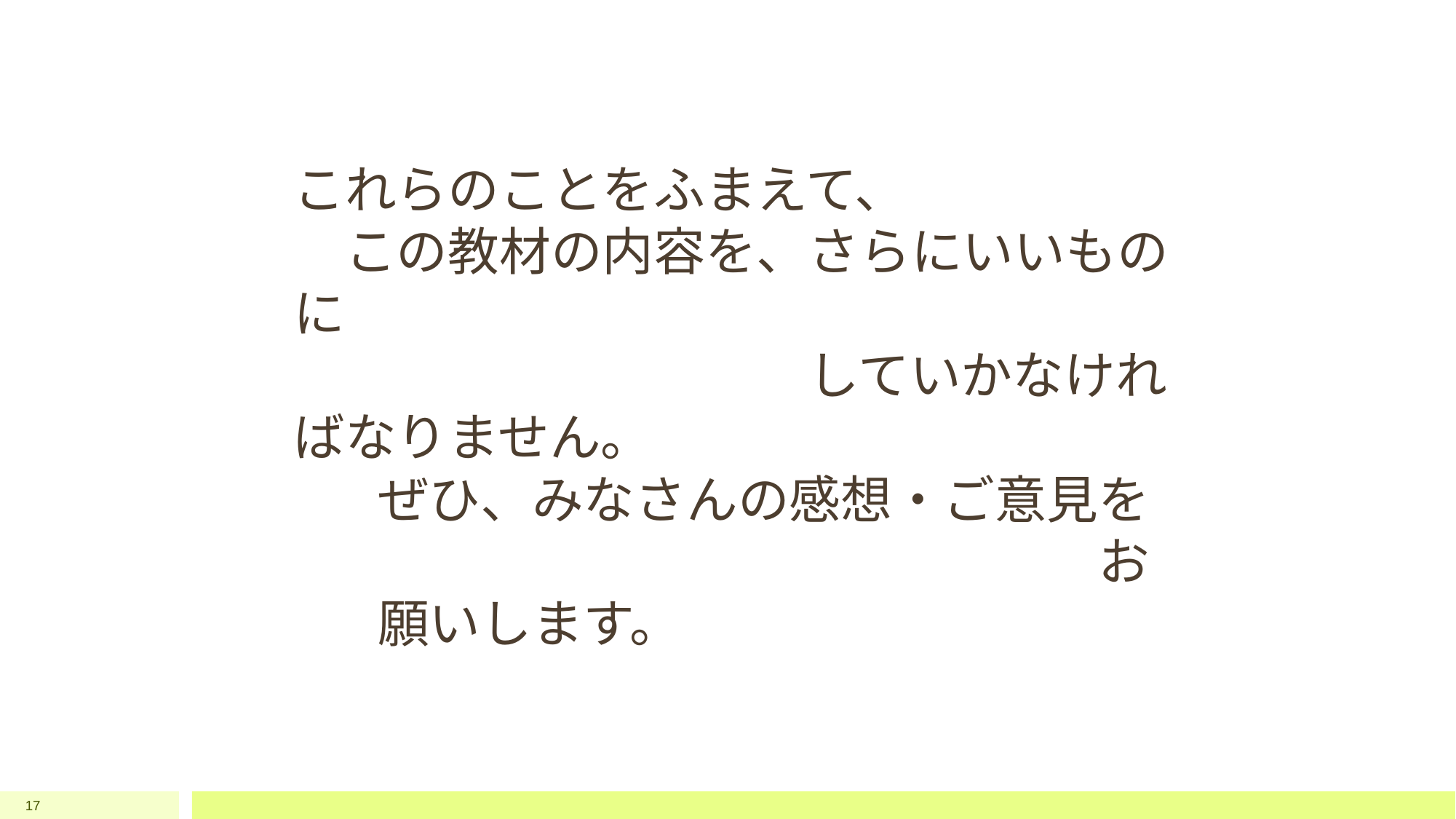

これらのことをふまえて、
　この教材の内容を、さらにいいものに
　　　　　　　　　　していかなければなりません。

ぜひ、みなさんの感想・ご意見を
　　　　　　　　　　　　　　お願いします。
17